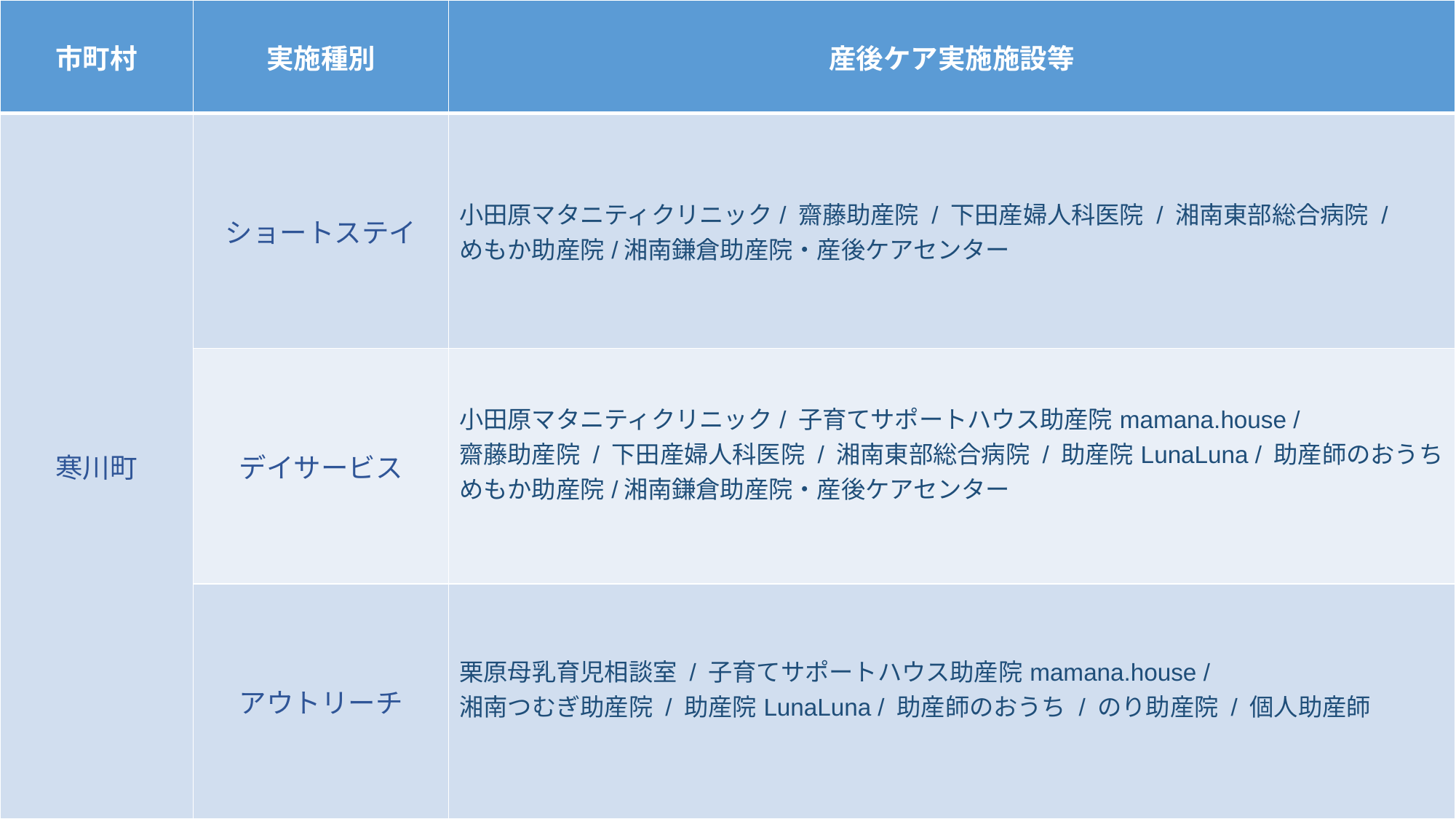

| 市町村 | 実施種別 | 産後ケア実施施設等 |
| --- | --- | --- |
| 寒川町 | ショートステイ | 小田原マタニティクリニック/ 齋藤助産院 / 下田産婦人科医院 / 湘南東部総合病院 / めもか助産院/湘南鎌倉助産院・産後ケアセンター |
|  | デイサービス | 小田原マタニティクリニック/ 子育てサポートハウス助産院mamana.house / 齋藤助産院 / 下田産婦人科医院 / 湘南東部総合病院 / 助産院LunaLuna / 助産師のおうち めもか助産院/湘南鎌倉助産院・産後ケアセンター |
|  | アウトリーチ | 栗原母乳育児相談室 / 子育てサポートハウス助産院mamana.house / 湘南つむぎ助産院 / 助産院LunaLuna / 助産師のおうち / のり助産院 / 個人助産師 |